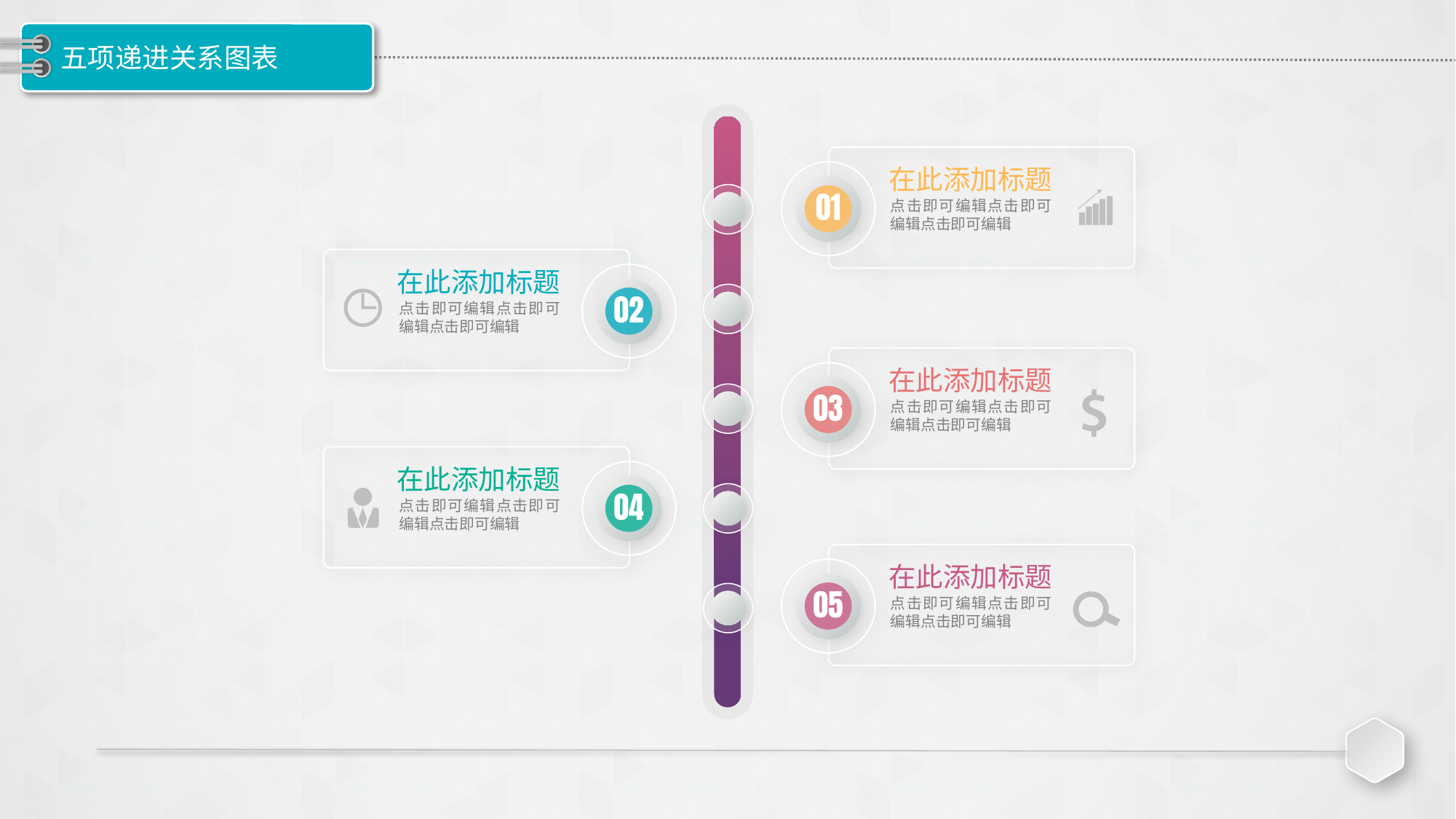

# 五项递进关系图表

在此添加标题
点击即可编辑点击即可编辑点击即可编辑

01

在此添加标题
点击即可编辑点击即可编辑点击即可编辑

02

在此添加标题
点击即可编辑点击即可编辑点击即可编辑

03

在此添加标题
点击即可编辑点击即可编辑点击即可编辑

04

在此添加标题
点击即可编辑点击即可编辑点击即可编辑

05

76